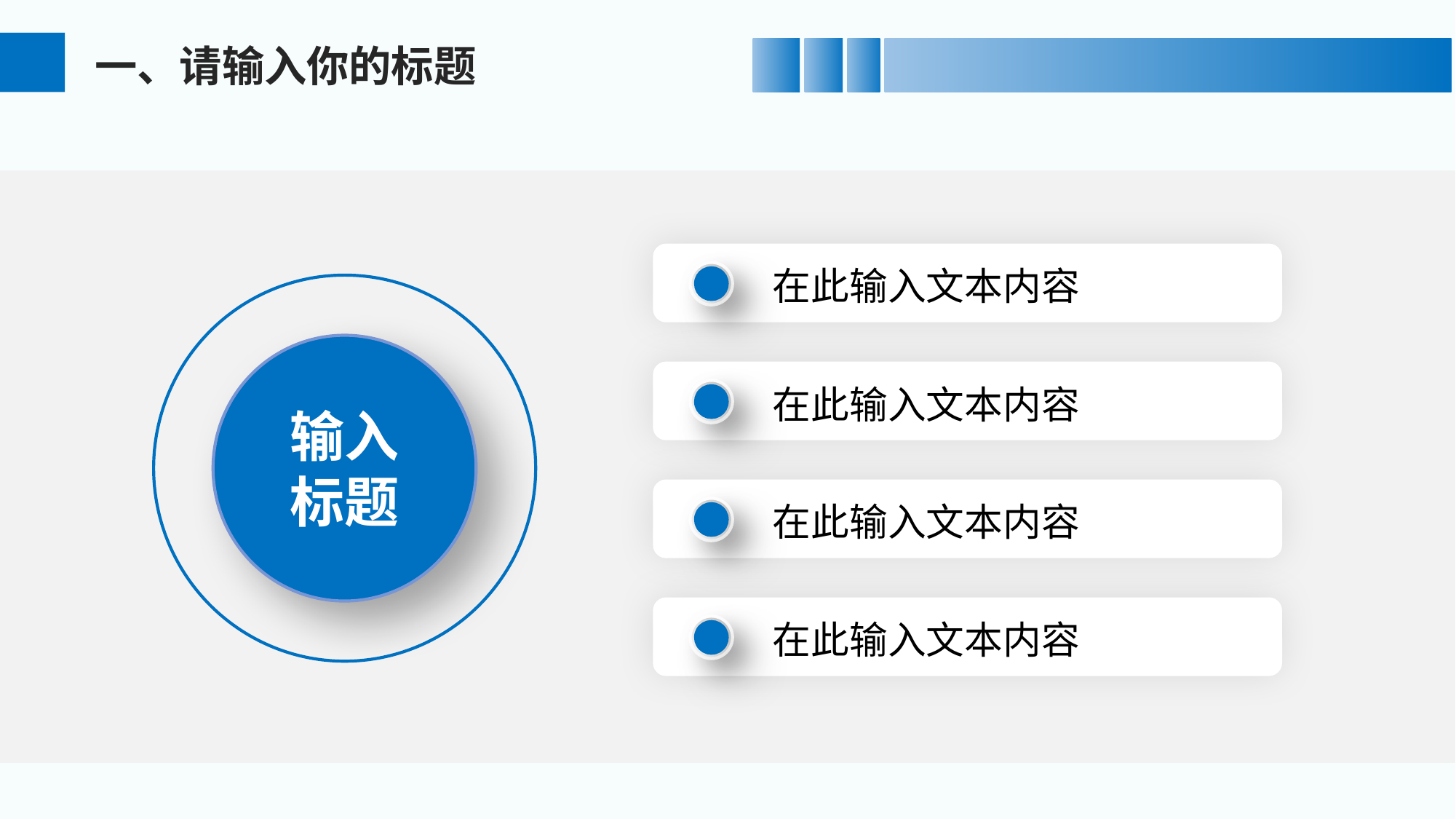

一、请输入你的标题

在此输入文本内容

在此输入文本内容

输入
标题

在此输入文本内容

在此输入文本内容